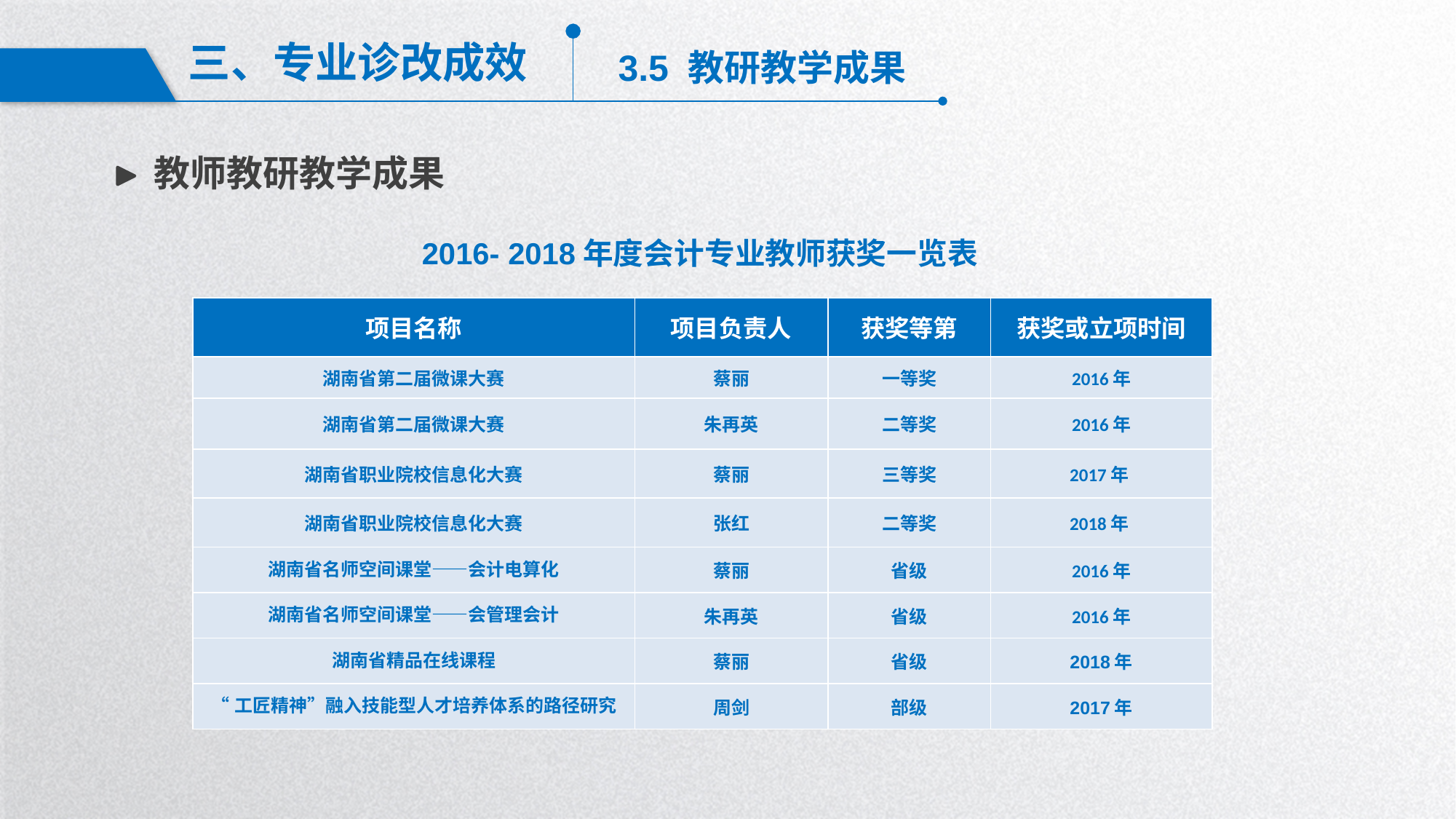

三、专业诊改成效
3.5 教研教学成果

教师教研教学成果

2016- 2018年度会计专业教师获奖一览表
| 项目名称 | 项目负责人 | 获奖等第 | 获奖或立项时间 |
| --- | --- | --- | --- |
| 湖南省第二届微课大赛 | 蔡丽 | 一等奖 | 2016年 |
| 湖南省第二届微课大赛 | 朱再英 | 二等奖 | 2016年 |
| 湖南省职业院校信息化大赛 | 蔡丽 | 三等奖 | 2017年 |
| 湖南省职业院校信息化大赛 | 张红 | 二等奖 | 2018年 |
| 湖南省名师空间课堂——会计电算化 | 蔡丽 | 省级 | 2016年 |
| 湖南省名师空间课堂——会管理会计 | 朱再英 | 省级 | 2016年 |
| 湖南省精品在线课程 | 蔡丽 | 省级 | 2018年 |
| “工匠精神”融入技能型人才培养体系的路径研究 | 周剑 | 部级 | 2017年 |